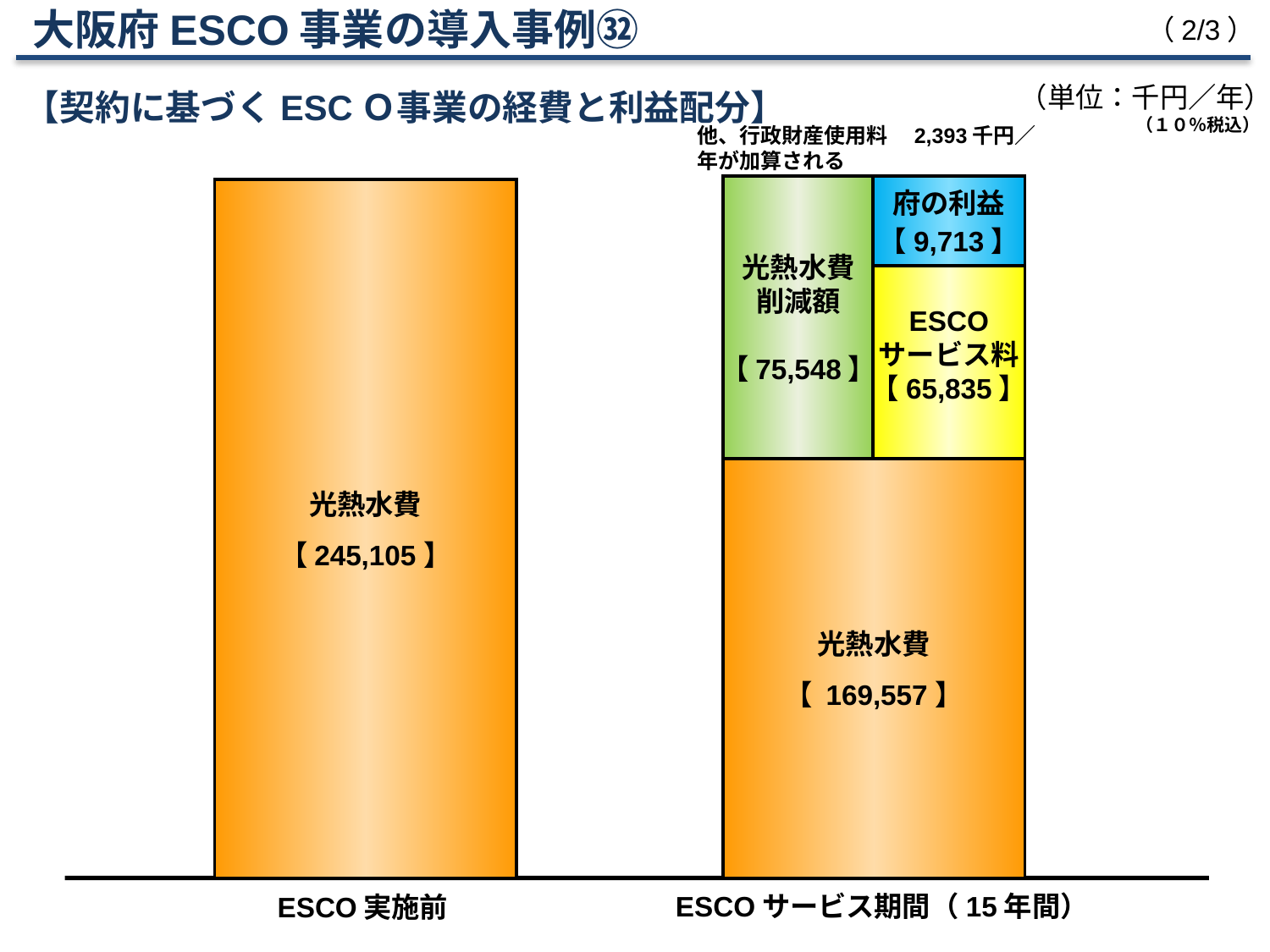

大阪府ESCO事業の導入事例㉜

【契約に基づくESCＯ事業の経費と利益配分】
（2/3）
（単位：千円／年）
（１０％税込）
他、行政財産使用料　2,393千円／年が加算される
光熱水費
削減額

【75,548】
府の利益

【9,713】
光熱水費

【 245,105 】
ESCO
サービス料
【65,835】
光熱水費

【 169,557 】

ESCO実施前
ESCOサービス期間（15年間）